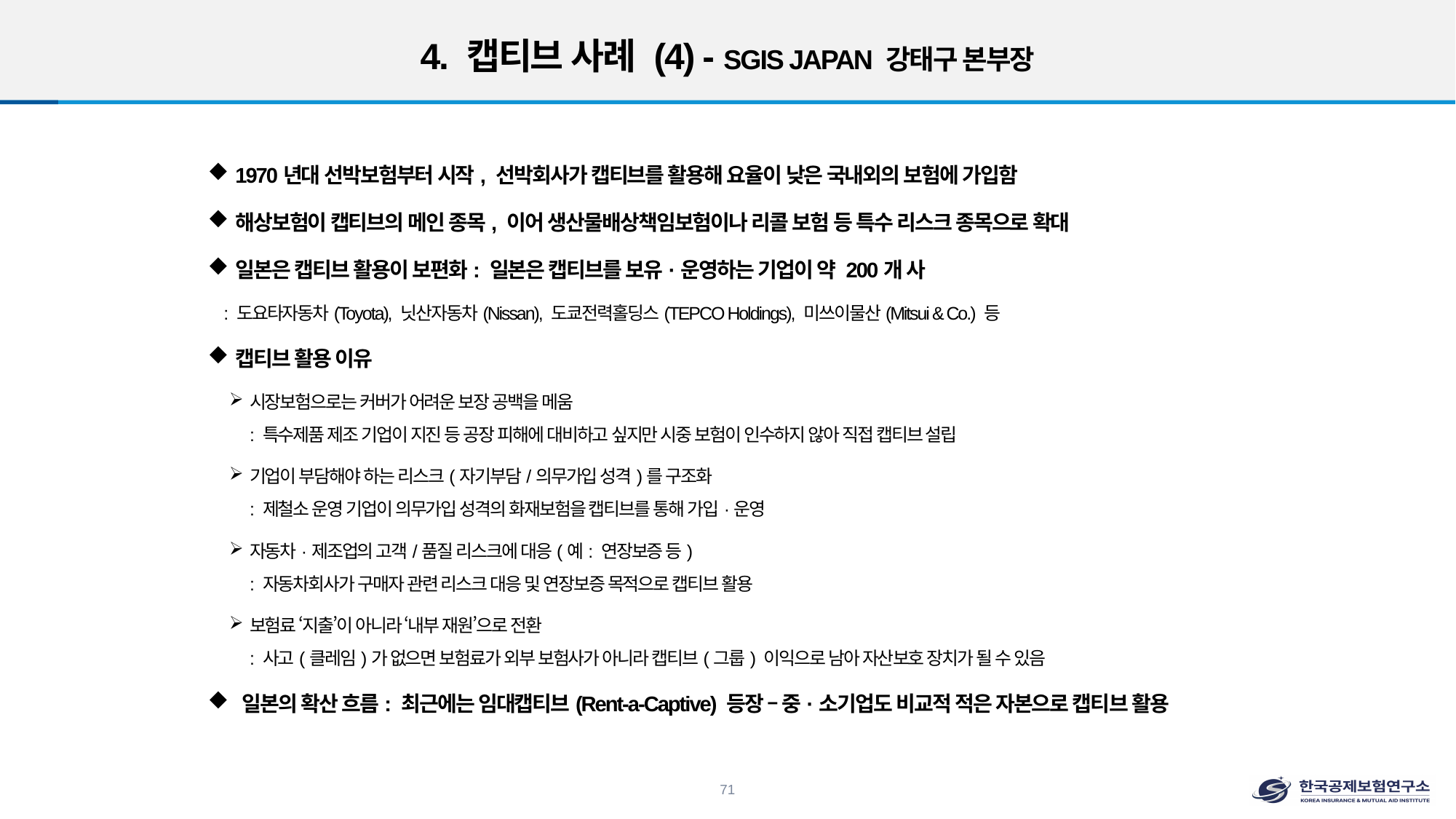

# 4. 캡티브 사례 (4) - SGIS JAPAN 강태구 본부장
1970년대 선박보험부터 시작, 선박회사가 캡티브를 활용해 요율이 낮은 국내외의 보험에 가입함
해상보험이 캡티브의 메인 종목, 이어 생산물배상책임보험이나 리콜 보험 등 특수 리스크 종목으로 확대
일본은 캡티브 활용이 보편화: 일본은 캡티브를 보유·운영하는 기업이 약 200개 사
    : 도요타자동차(Toyota), 닛산자동차(Nissan), 도쿄전력홀딩스(TEPCO Holdings), 미쓰이물산(Mitsui & Co.) 등
캡티브 활용 이유
시장보험으로는 커버가 어려운 보장 공백을 메움
: 특수제품 제조 기업이 지진 등 공장 피해에 대비하고 싶지만 시중 보험이 인수하지 않아 직접 캡티브 설립
기업이 부담해야 하는 리스크(자기부담/의무가입 성격)를 구조화
: 제철소 운영 기업이 의무가입 성격의 화재보험을 캡티브를 통해 가입·운영
자동차·제조업의 고객/품질 리스크에 대응(예: 연장보증 등)
: 자동차회사가 구매자 관련 리스크 대응 및 연장보증 목적으로 캡티브 활용
보험료 ‘지출’이 아니라 ‘내부 재원’으로 전환
: 사고(클레임)가 없으면 보험료가 외부 보험사가 아니라 캡티브(그룹) 이익으로 남아 자산보호 장치가 될 수 있음
일본의 확산 흐름: 최근에는 임대캡티브(Rent-a-Captive) 등장 – 중·소기업도 비교적 적은 자본으로 캡티브 활용
71